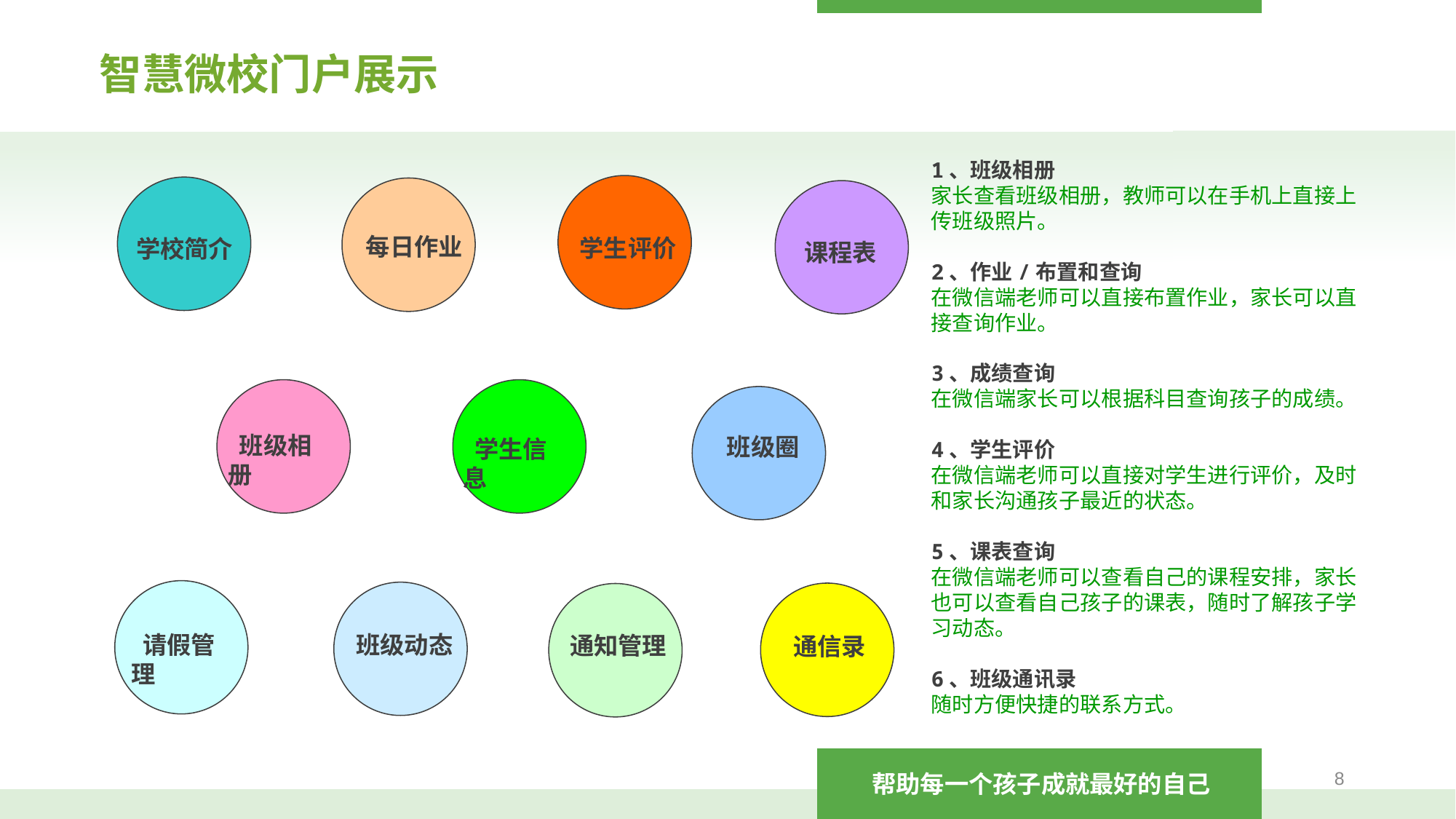

智慧微校门户展示
1、班级相册
家长查看班级相册，教师可以在手机上直接上
传班级照片。

2、作业/布置和查询
在微信端老师可以直接布置作业，家长可以直
接查询作业。

3、成绩查询
在微信端家长可以根据科目查询孩子的成绩。

4、学生评价
在微信端老师可以直接对学生进行评价，及时
和家长沟通孩子最近的状态。

5、课表查询
在微信端老师可以查看自己的课程安排，家长
也可以查看自己孩子的课表，随时了解孩子学
习动态。

6、班级通讯录
随时方便快捷的联系方式。

 每日作业
 学生评价
 学校简介
 课程表

 班级相册
 班级圈
 学生信息

 请假管理
 班级动态
 通知管理
 通信录
8